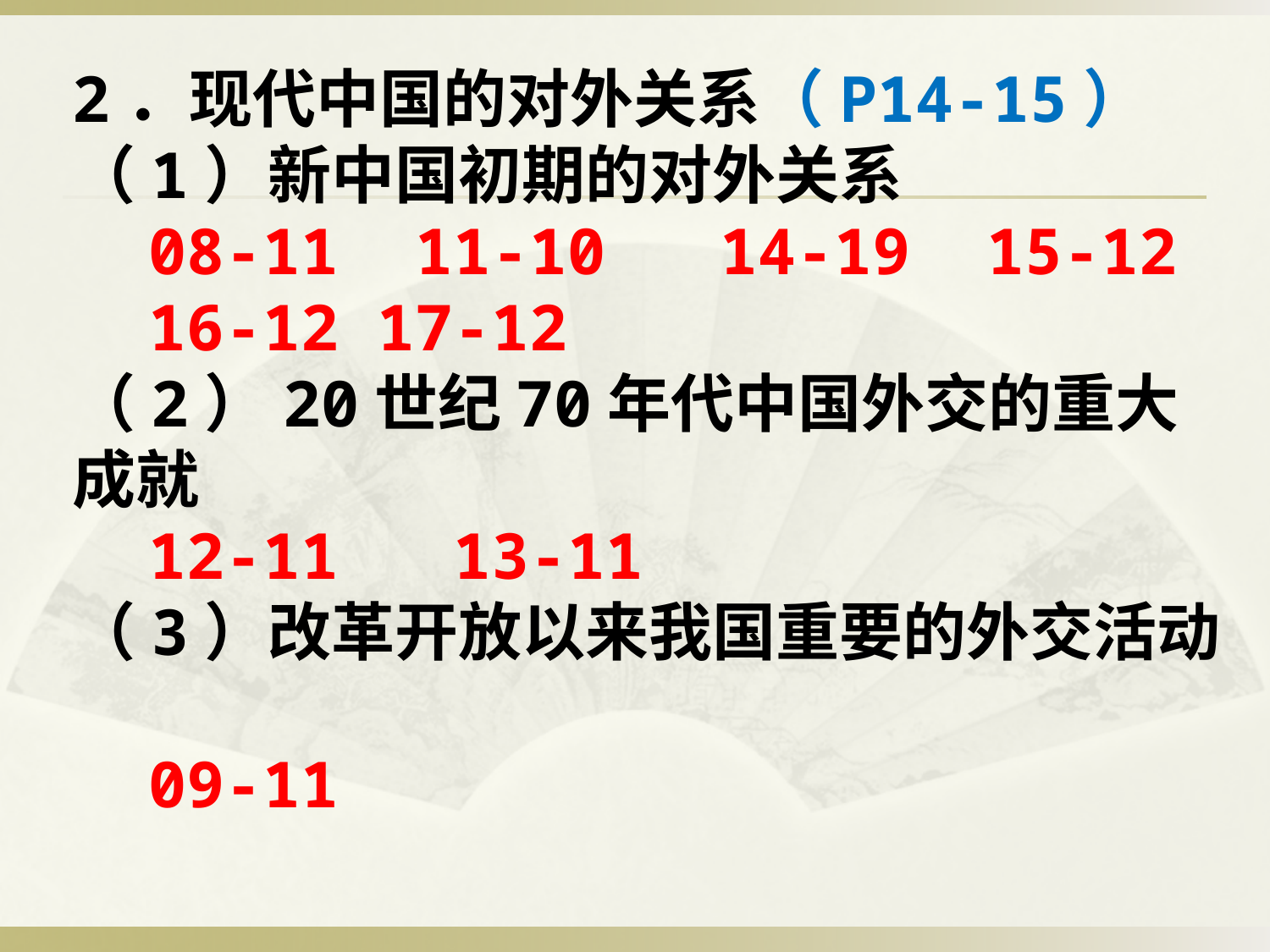

2．现代中国的对外关系（P14-15）
（1）新中国初期的对外关系
  08-11  11-10   14-19  15-12
  16-12 17-12
（2）20世纪70年代中国外交的重大成就
  12-11   13-11
（3）改革开放以来我国重要的外交活动
  09-11